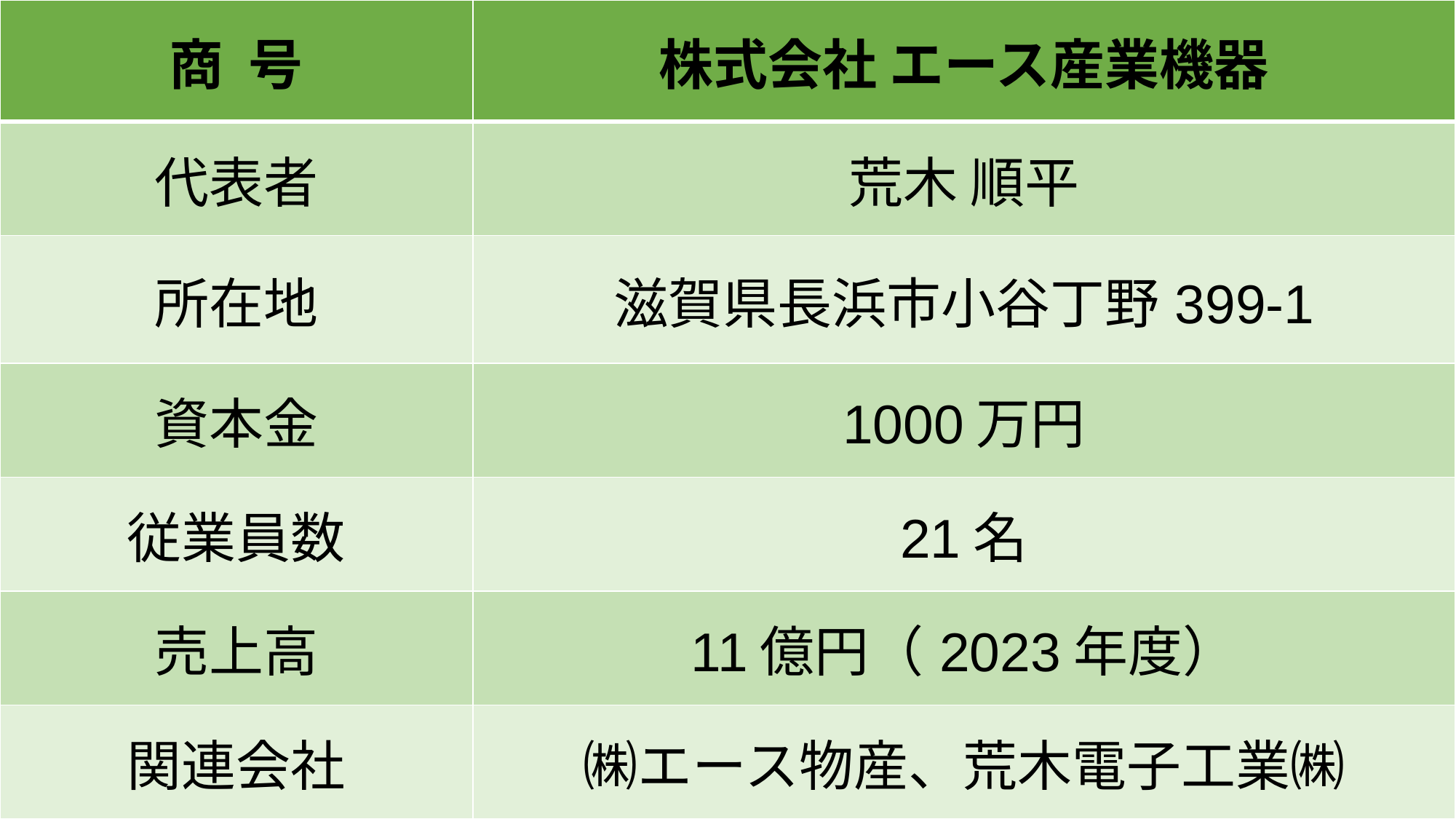

| 商 号 | 株式会社 エース産業機器 |
| --- | --- |
| 代表者 | 荒木 順平 |
| 所在地 | 滋賀県長浜市小谷丁野399-1 |
| 資本金 | 1000万円 |
| 従業員数 | 21名 |
| 売上高 | 11億円（2023年度） |
| 関連会社 | ㈱エース物産、荒木電子工業㈱ |